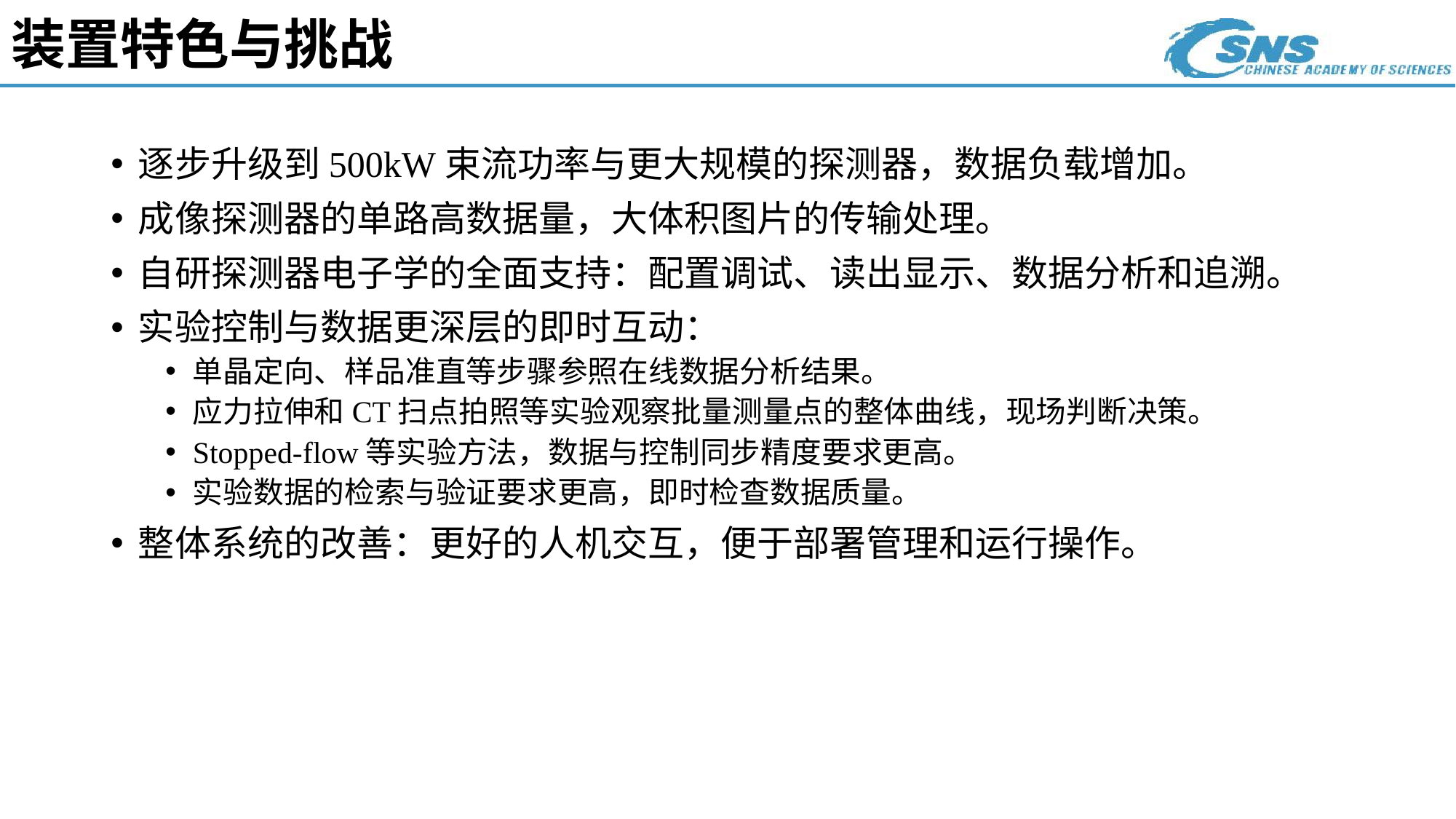

# 装置特色与挑战
逐步升级到500kW束流功率与更大规模的探测器，数据负载增加。
成像探测器的单路高数据量，大体积图片的传输处理。
自研探测器电子学的全面支持：配置调试、读出显示、数据分析和追溯。
实验控制与数据更深层的即时互动：
单晶定向、样品准直等步骤参照在线数据分析结果。
应力拉伸和CT扫点拍照等实验观察批量测量点的整体曲线，现场判断决策。
Stopped-flow等实验方法，数据与控制同步精度要求更高。
实验数据的检索与验证要求更高，即时检查数据质量。
整体系统的改善：更好的人机交互，便于部署管理和运行操作。